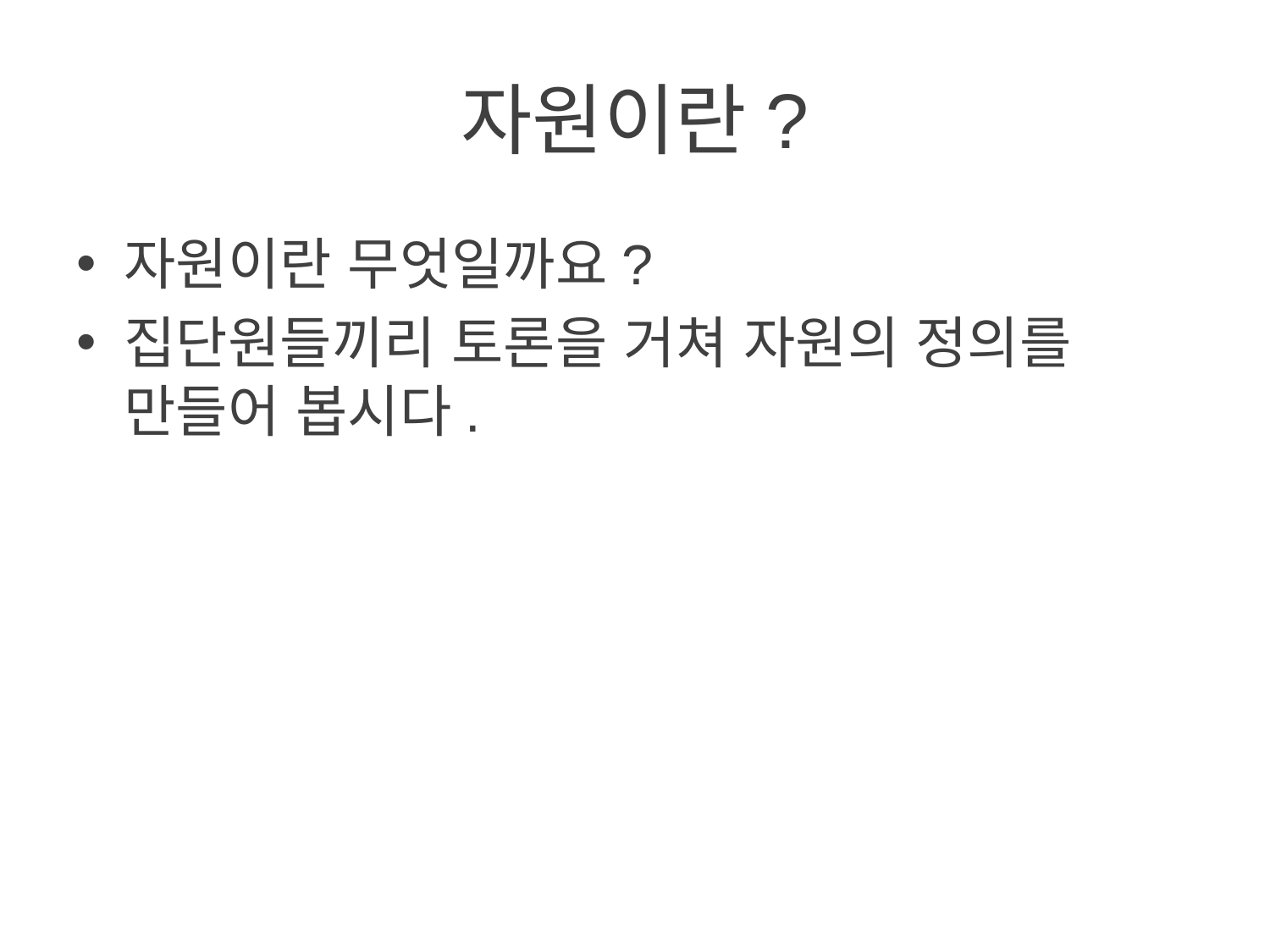

# 자원이란?
자원이란 무엇일까요?
집단원들끼리 토론을 거쳐 자원의 정의를 만들어 봅시다.